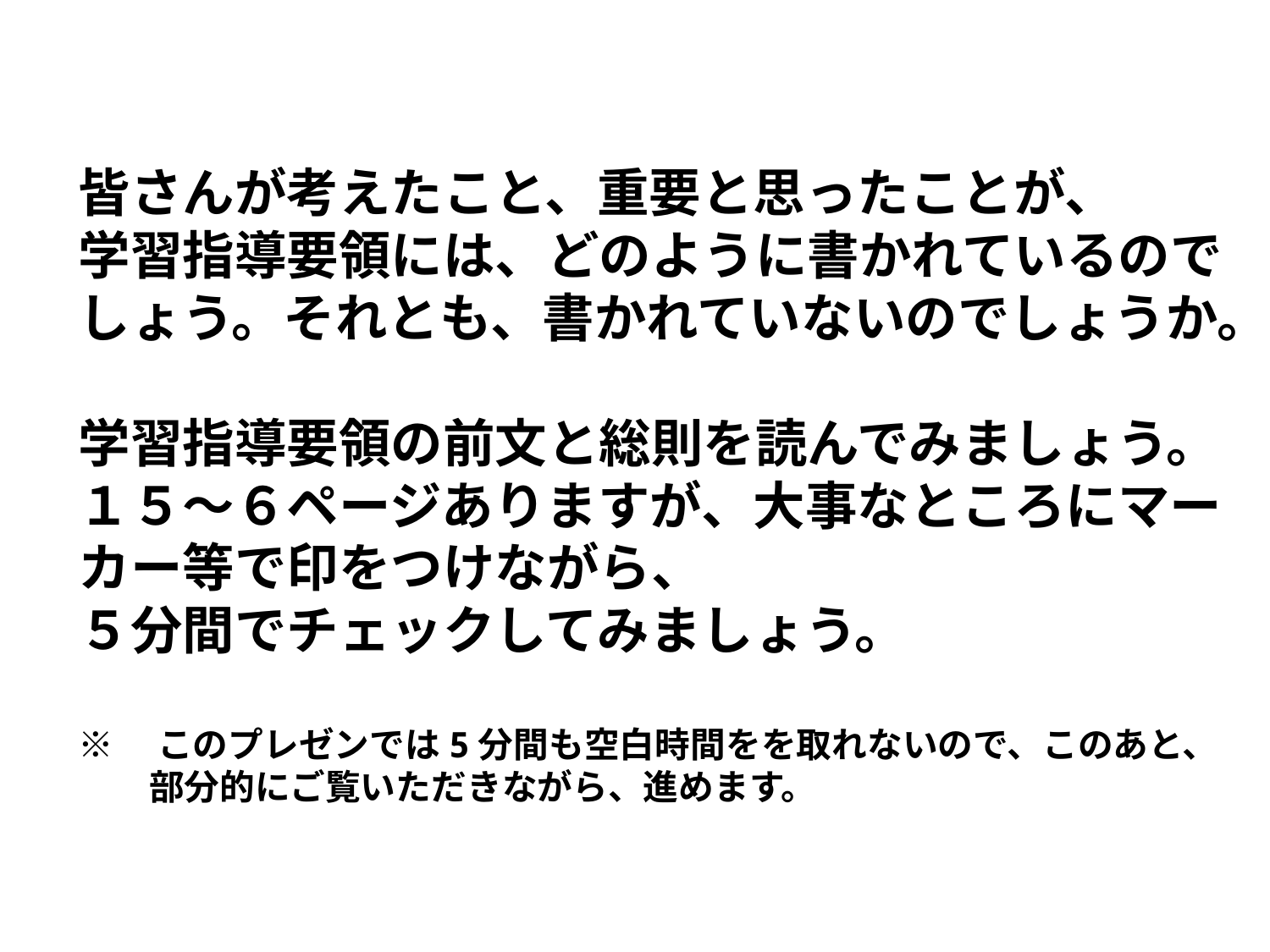

皆さんが考えたこと、重要と思ったことが、
学習指導要領には、どのように書かれているので
しょう。それとも、書かれていないのでしょうか。

学習指導要領の前文と総則を読んでみましょう。
１５～６ページありますが、大事なところにマーカー等で印をつけながら、
５分間でチェックしてみましょう。

※　このプレゼンでは5分間も空白時間をを取れないので、このあと、
　　部分的にご覧いただきながら、進めます。